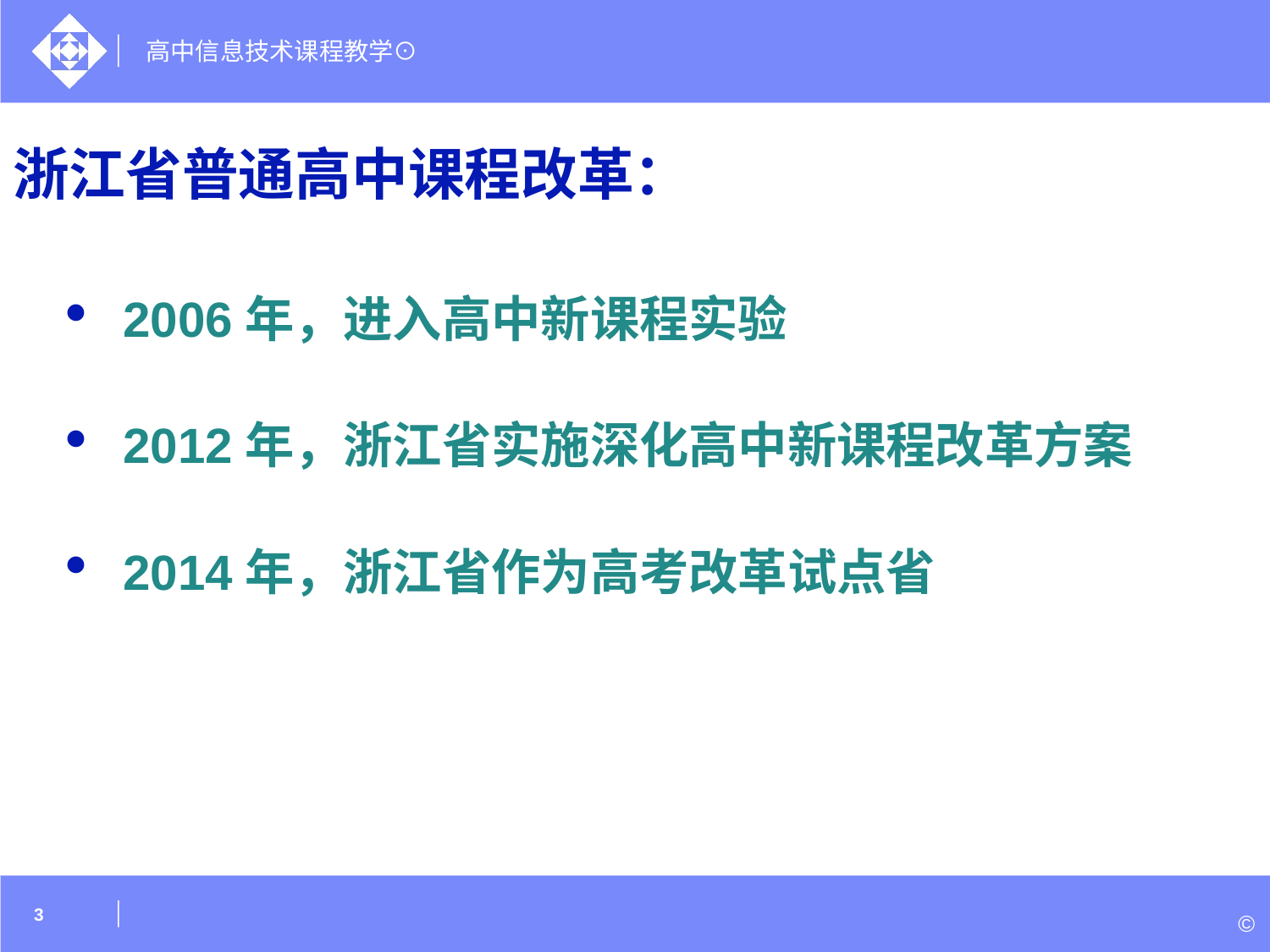

# 浙江省普通高中课程改革：
2006年，进入高中新课程实验

2012年，浙江省实施深化高中新课程改革方案

2014年，浙江省作为高考改革试点省
3